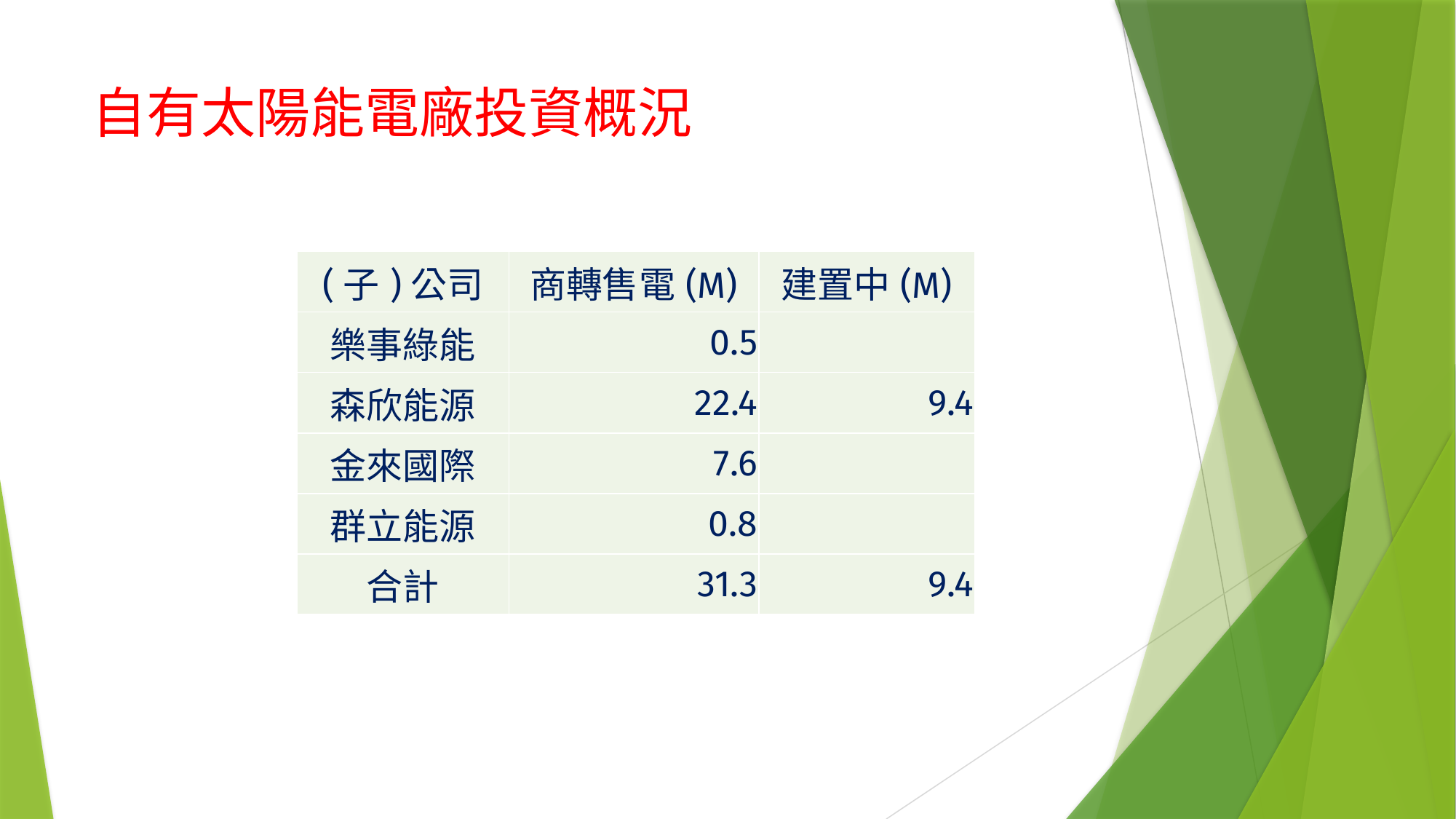

# 自有太陽能電廠投資概況
| (子)公司 | 商轉售電(M) | 建置中(M) |
| --- | --- | --- |
| 樂事綠能 | 0.5 |  |
| 森欣能源 | 22.4 | 9.4 |
| 金來國際 | 7.6 |  |
| 群立能源 | 0.8 |  |
| 合計 | 31.3 | 9.4 |